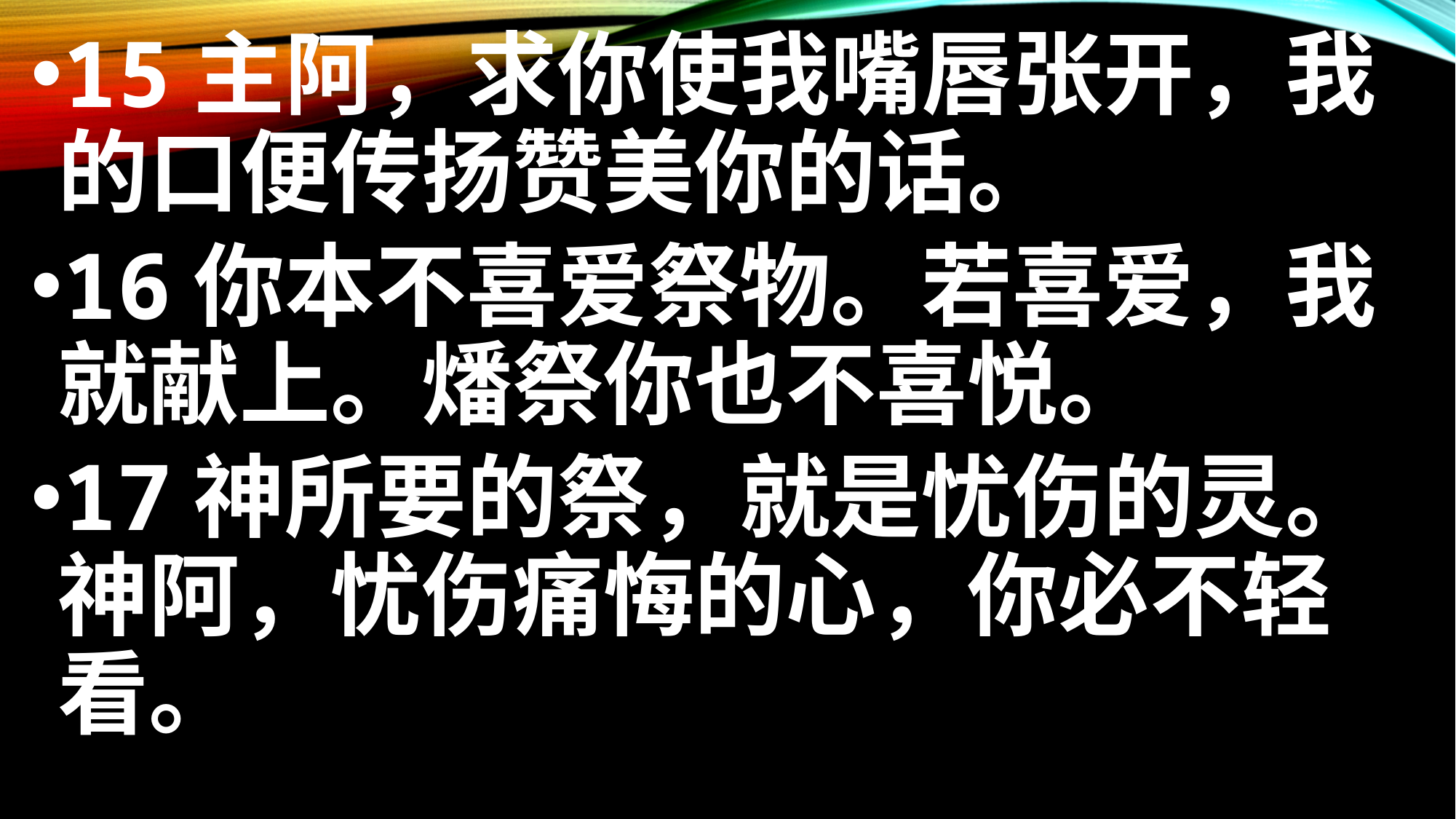

15主阿，求你使我嘴唇张开，我的口便传扬赞美你的话。
16你本不喜爱祭物。若喜爱，我就献上。燔祭你也不喜悦。
17神所要的祭，就是忧伤的灵。神阿，忧伤痛悔的心，你必不轻看。